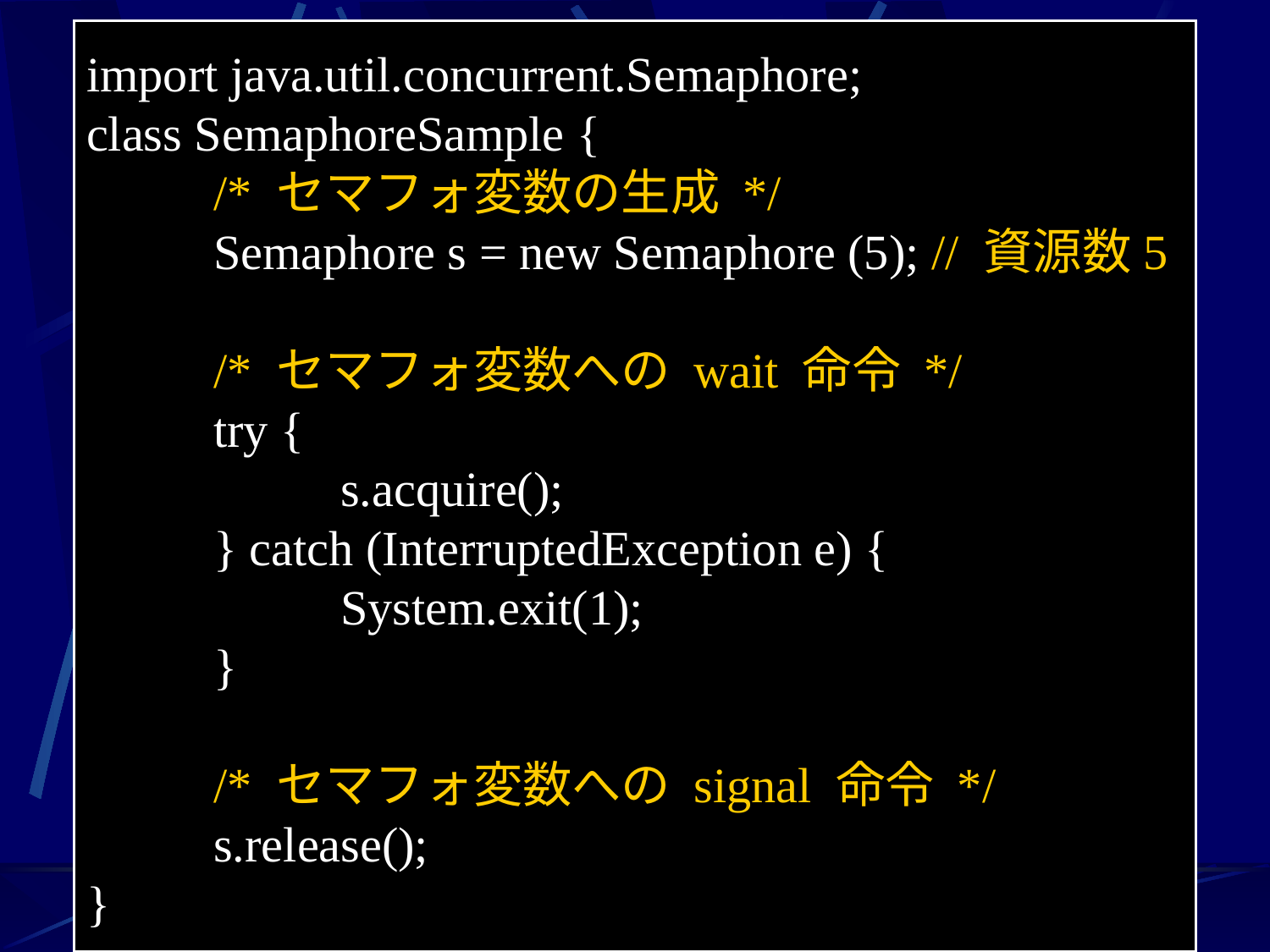

import java.util.concurrent.Semaphore;
class SemaphoreSample {
	/* セマフォ変数の生成 */
	Semaphore s = new Semaphore (5); // 資源数5

	/* セマフォ変数への wait 命令 */
	try {
		s.acquire();
	} catch (InterruptedException e) {
		System.exit(1);
	}

	/* セマフォ変数への signal 命令 */
	s.release();
}